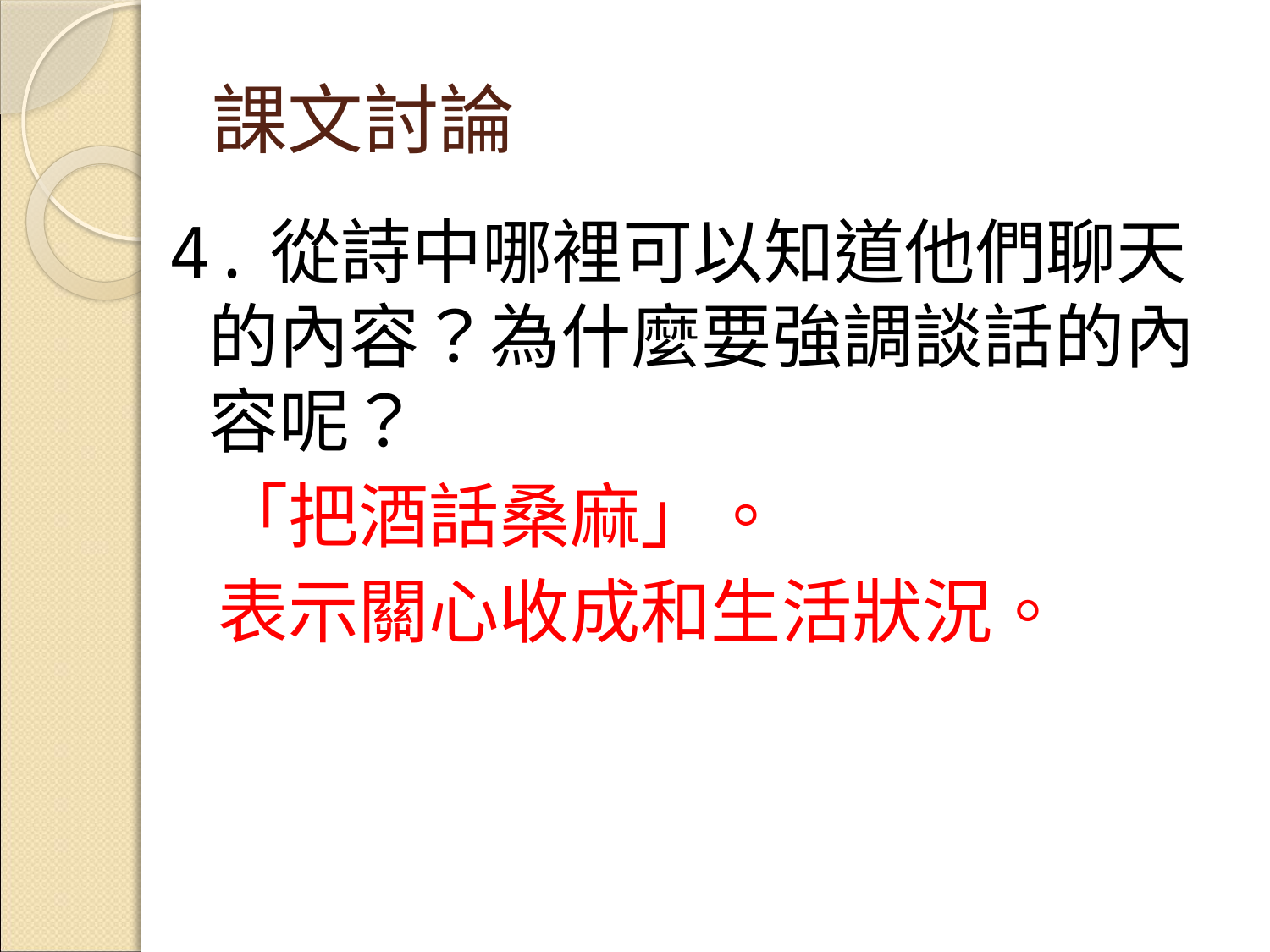

課文討論
4.從詩中哪裡可以知道他們聊天的內容？為什麼要強調談話的內容呢？
  「把酒話桑麻」。
  表示關心收成和生活狀況。